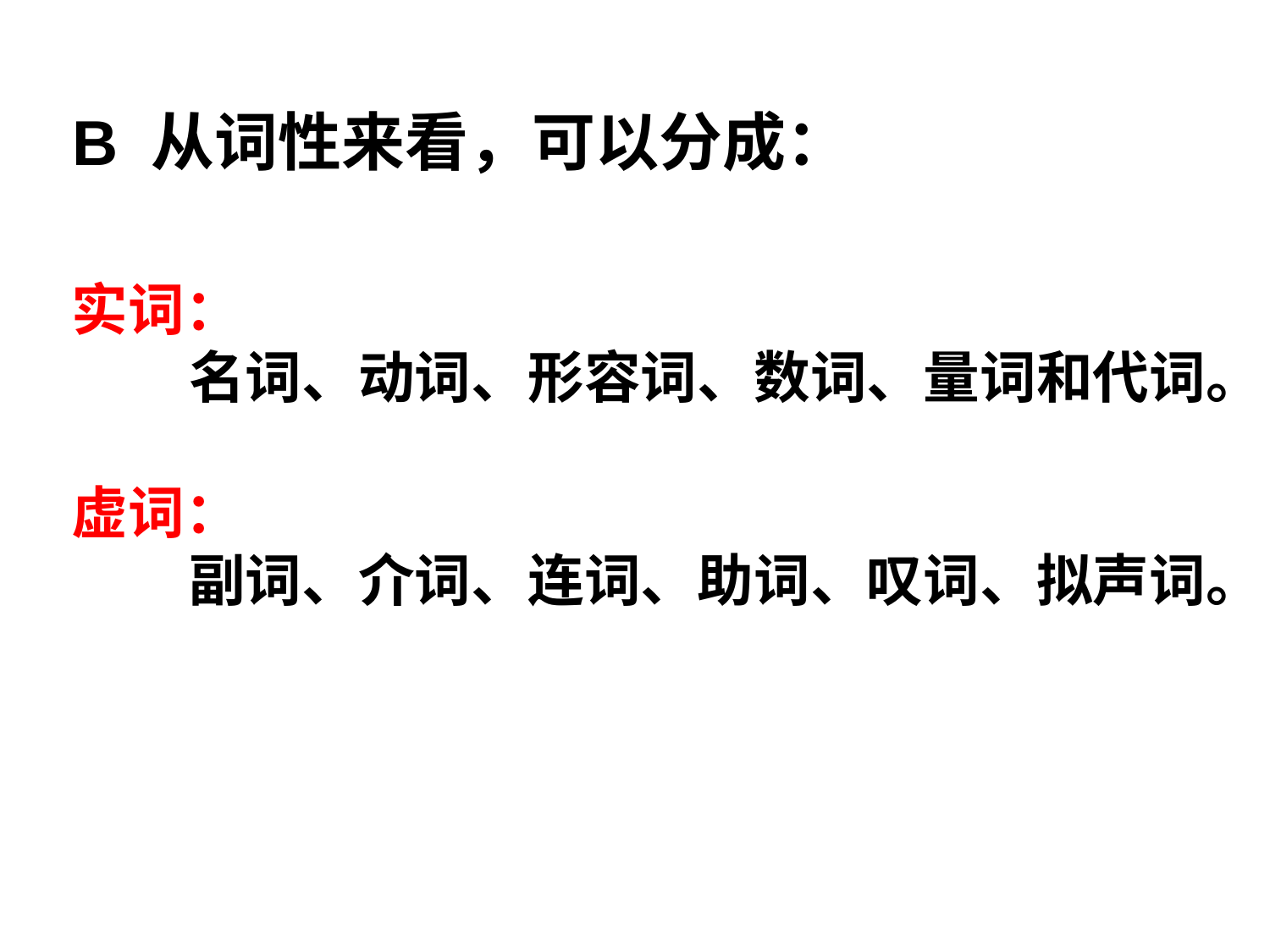

B 从词性来看，可以分成：
实词：
        名词、动词、形容词、数词、量词和代词。

虚词：
        副词、介词、连词、助词、叹词、拟声词。